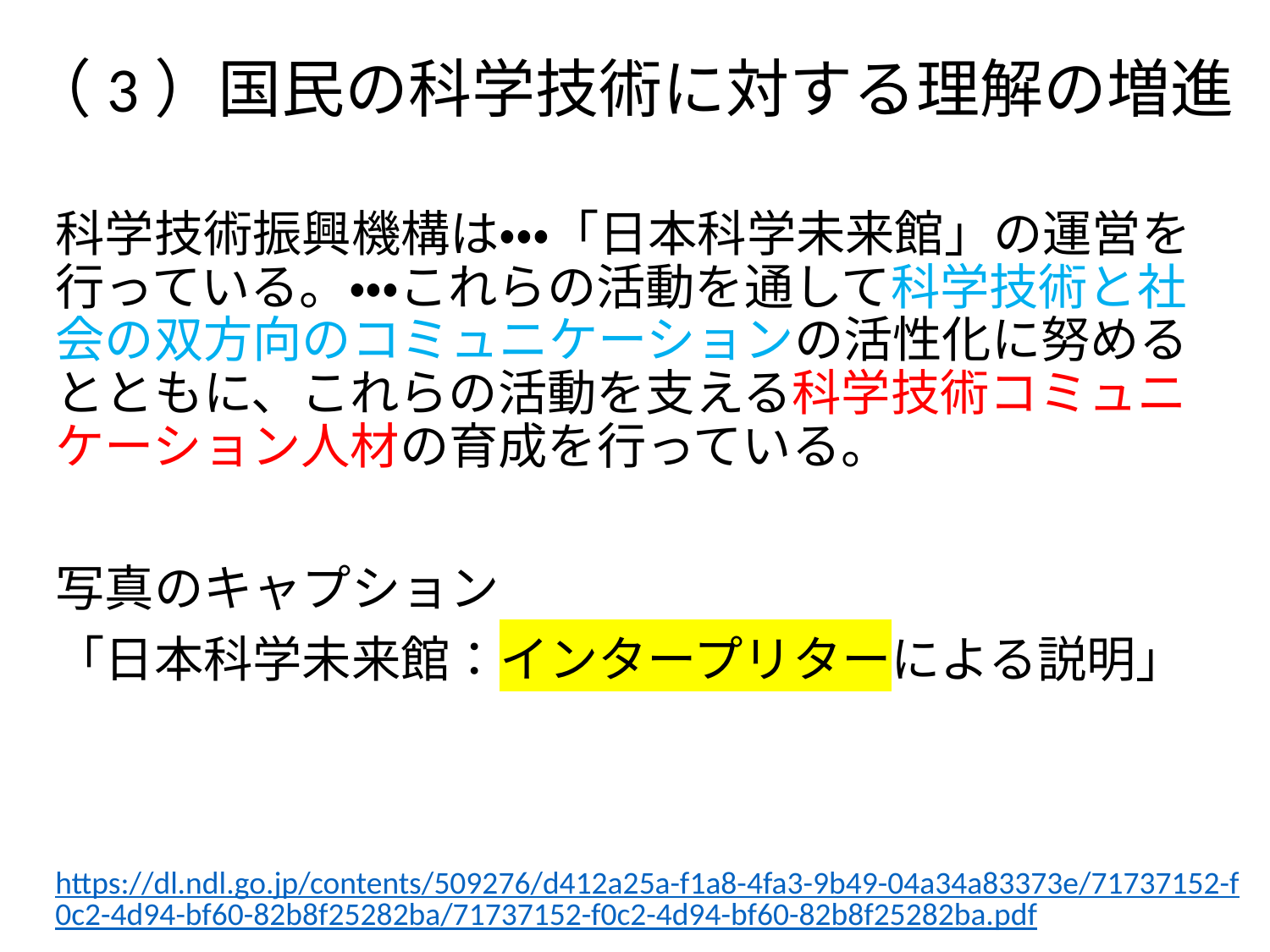

# （3）国民の科学技術に対する理解の増進
科学技術振興機構は・・・「日本科学未来館」の運営を行っている。・・・これらの活動を通して科学技術と社会の双方向のコミュニケーションの活性化に努めるとともに、これらの活動を支える科学技術コミュニケーション人材の育成を行っている。

写真のキャプション
「日本科学未来館：インタープリターによる説明」

https://dl.ndl.go.jp/contents/509276/d412a25a-f1a8-4fa3-9b49-04a34a83373e/71737152-f0c2-4d94-bf60-82b8f25282ba/71737152-f0c2-4d94-bf60-82b8f25282ba.pdf